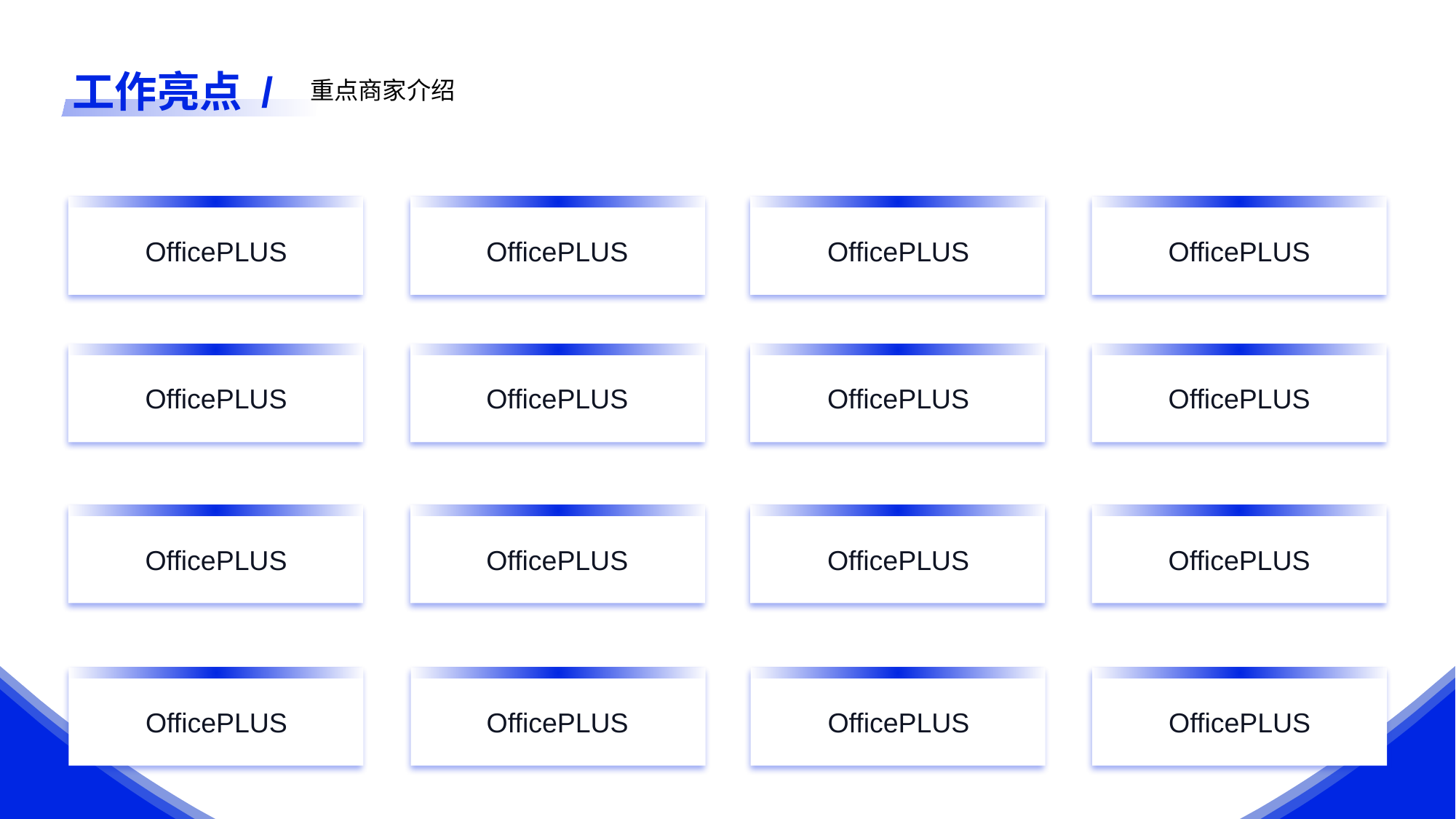

工作亮点 /

重点商家介绍

OfficePLUS
OfficePLUS
OfficePLUS
OfficePLUS

OfficePLUS
OfficePLUS
OfficePLUS
OfficePLUS

OfficePLUS
OfficePLUS
OfficePLUS
OfficePLUS

OfficePLUS
OfficePLUS
OfficePLUS
OfficePLUS